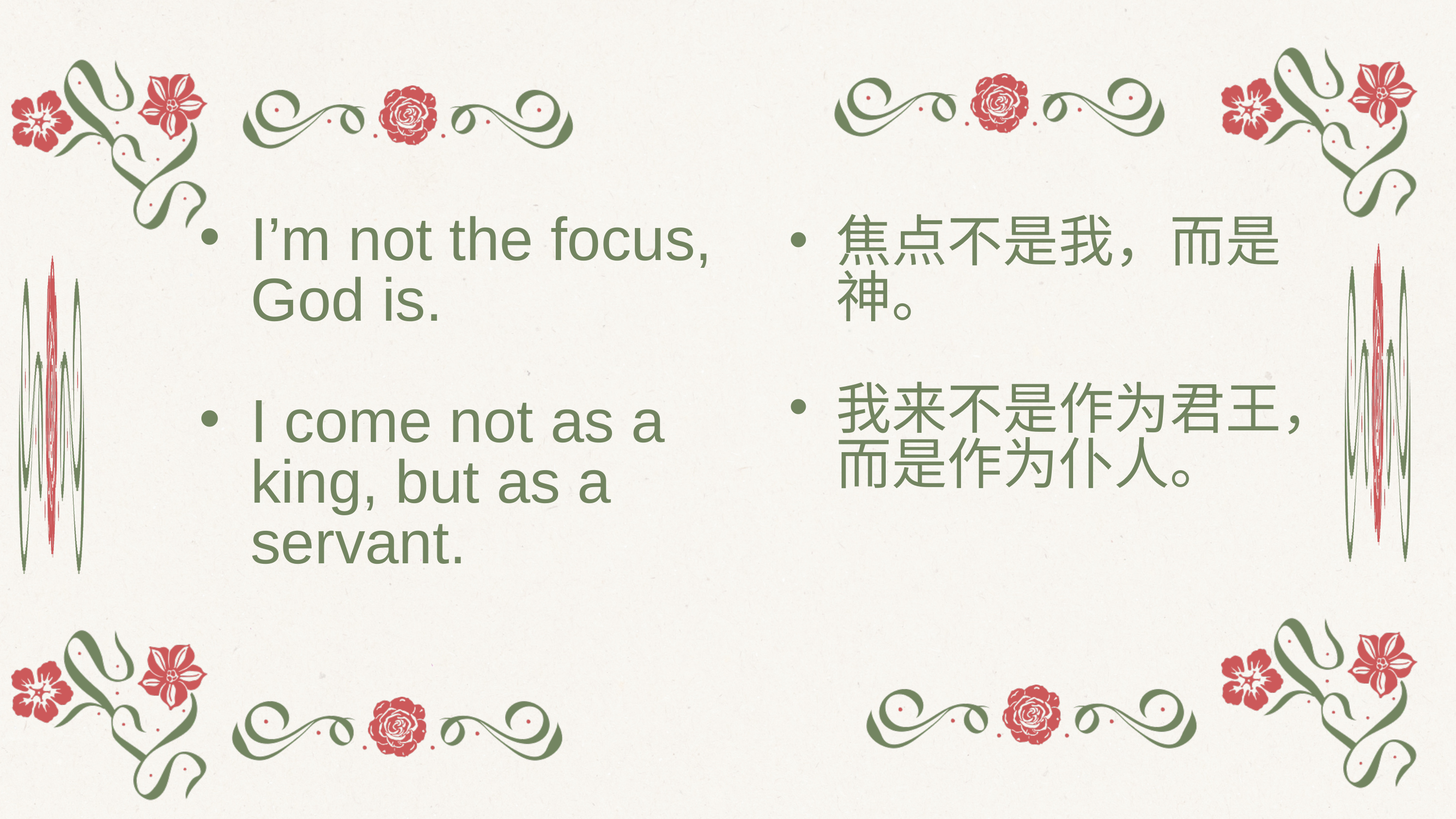

I’m not the focus, God is.

I come not as a king, but as a servant.

焦点不是我，而是神。

我来不是作为君王，而是作为仆人。